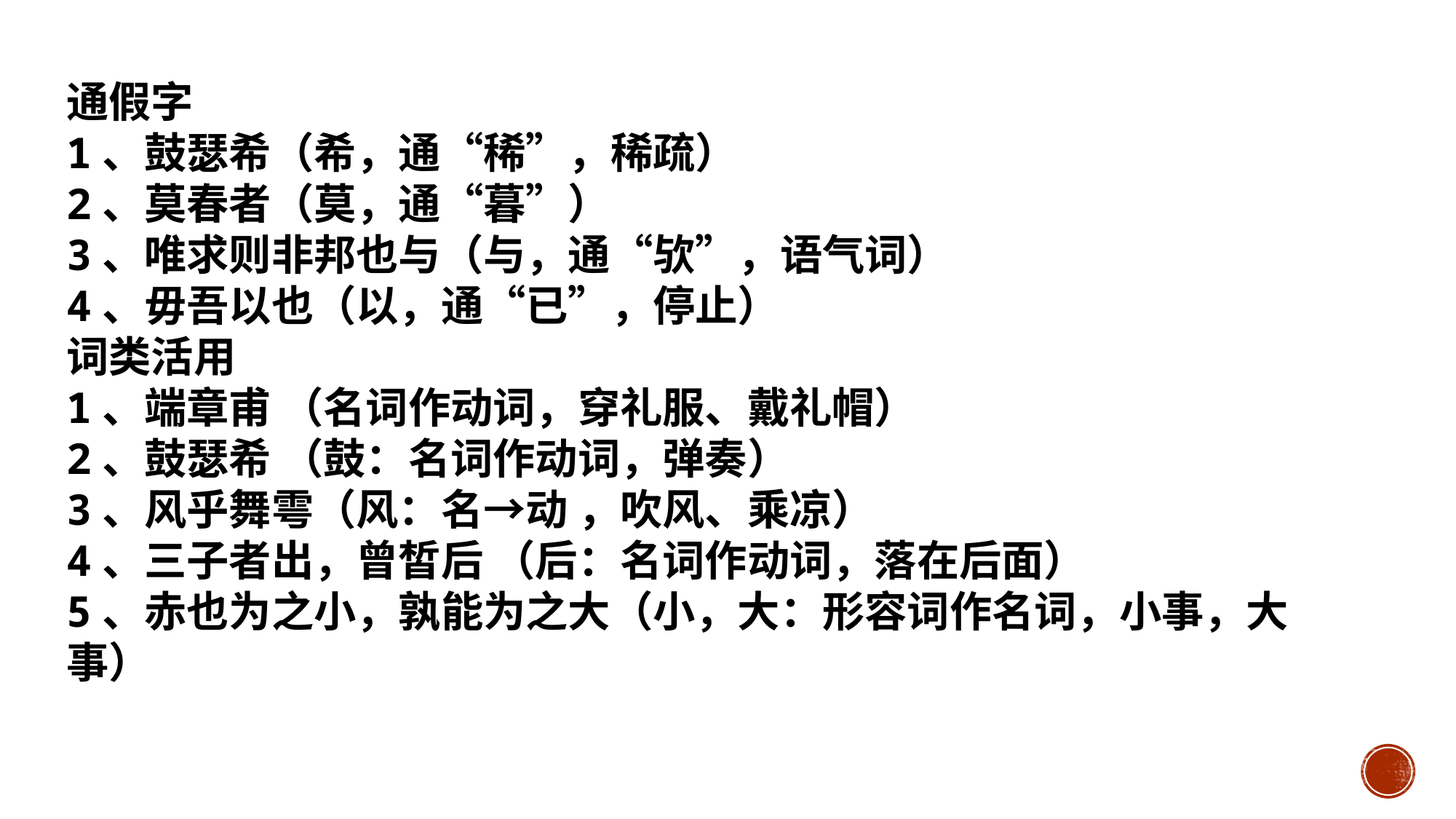

通假字
1、鼓瑟希（希，通“稀”，稀疏）
2、莫春者（莫，通“暮”）
3、唯求则非邦也与（与，通“欤”，语气词）
4、毋吾以也（以，通“已”，停止）
词类活用
1、端章甫 （名词作动词，穿礼服、戴礼帽）
2、鼓瑟希 （鼓：名词作动词，弹奏）
3、风乎舞雩（风：名→动 ，吹风、乘凉）
4、三子者出，曾皙后 （后：名词作动词，落在后面）
5、赤也为之小，孰能为之大（小，大：形容词作名词，小事，大事）